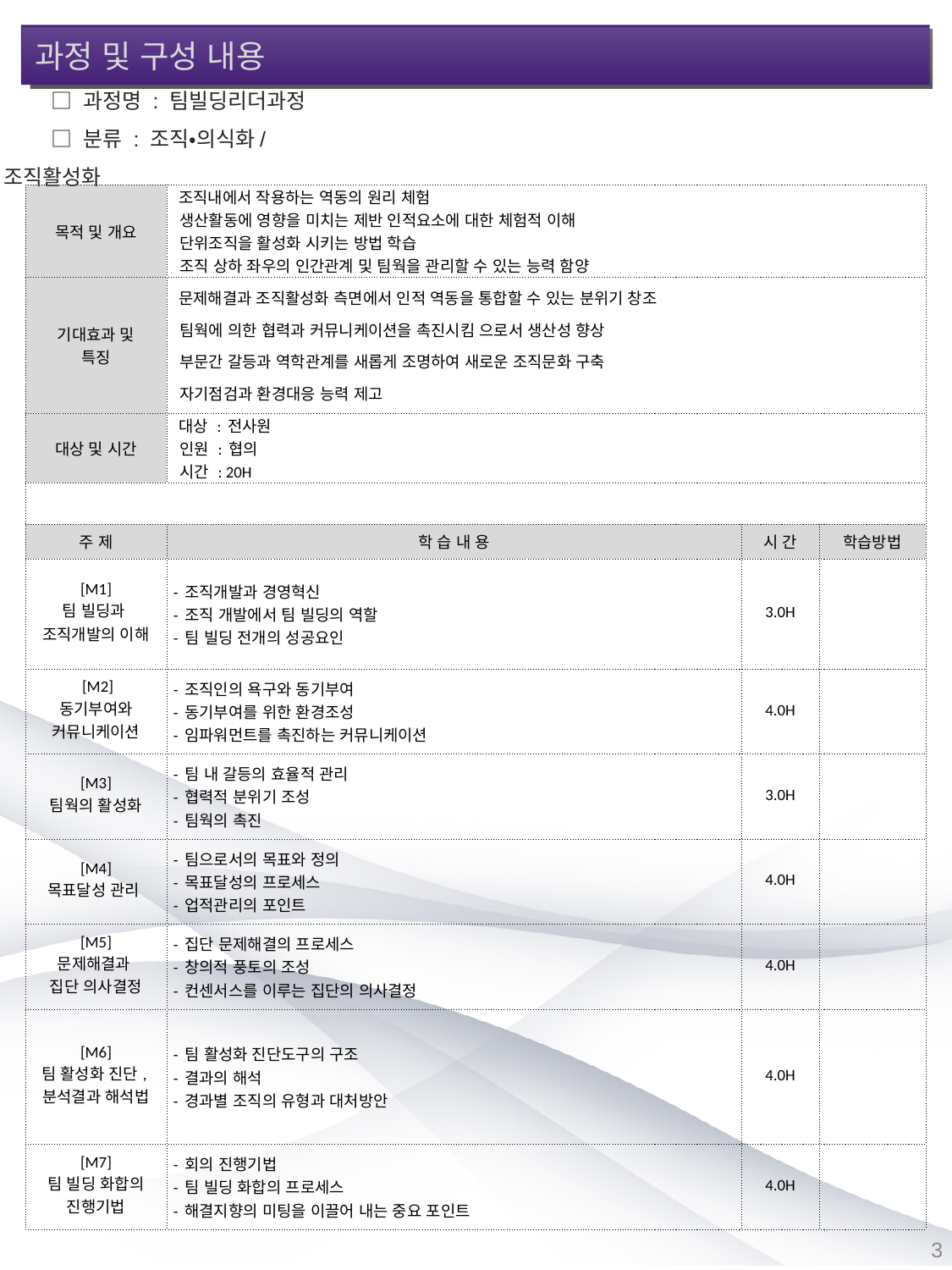

과정 및 구성 내용
□ 과정명 : 팀빌딩리더과정
□ 분류 : 조직•의식화/조직활성화
| 목적 및 개요 | 조직내에서 작용하는 역동의 원리 체험 생산활동에 영향을 미치는 제반 인적요소에 대한 체험적 이해 단위조직을 활성화 시키는 방법 학습 조직 상하 좌우의 인간관계 및 팀웍을 관리할 수 있는 능력 함양 |  |  |
| --- | --- | --- | --- |
| 기대효과 및 특징 | 문제해결과 조직활성화 측면에서 인적 역동을 통합할 수 있는 분위기 창조 팀웍에 의한 협력과 커뮤니케이션을 촉진시킴 으로서 생산성 향상 부문간 갈등과 역학관계를 새롭게 조명하여 새로운 조직문화 구축 자기점검과 환경대응 능력 제고 |  |  |
| 대상 및 시간 | 대상 : 전사원 인원 : 협의 시간 : 20H |  |  |
|  |  |  |  |
| 주 제 | 학 습 내 용 | 시 간 | 학습방법 |
| [M1] 팀 빌딩과 조직개발의 이해 | - 조직개발과 경영혁신 - 조직 개발에서 팀 빌딩의 역할 - 팀 빌딩 전개의 성공요인 | 3.0H |  |
| [M2] 동기부여와 커뮤니케이션 | - 조직인의 욕구와 동기부여 - 동기부여를 위한 환경조성 - 임파워먼트를 촉진하는 커뮤니케이션 | 4.0H |  |
| [M3] 팀웍의 활성화 | - 팀 내 갈등의 효율적 관리 - 협력적 분위기 조성 - 팀웍의 촉진 | 3.0H |  |
| [M4] 목표달성 관리 | - 팀으로서의 목표와 정의 - 목표달성의 프로세스 - 업적관리의 포인트 | 4.0H |  |
| [M5] 문제해결과 집단 의사결정 | - 집단 문제해결의 프로세스 - 창의적 풍토의 조성 - 컨센서스를 이루는 집단의 의사결정 | 4.0H |  |
| [M6] 팀 활성화 진단, 분석결과 해석법 | - 팀 활성화 진단도구의 구조 - 결과의 해석 - 경과별 조직의 유형과 대처방안 | 4.0H |  |
| [M7] 팀 빌딩 화합의 진행기법 | - 회의 진행기법 - 팀 빌딩 화합의 프로세스 - 해결지향의 미팅을 이끌어 내는 중요 포인트 | 4.0H |  |
3